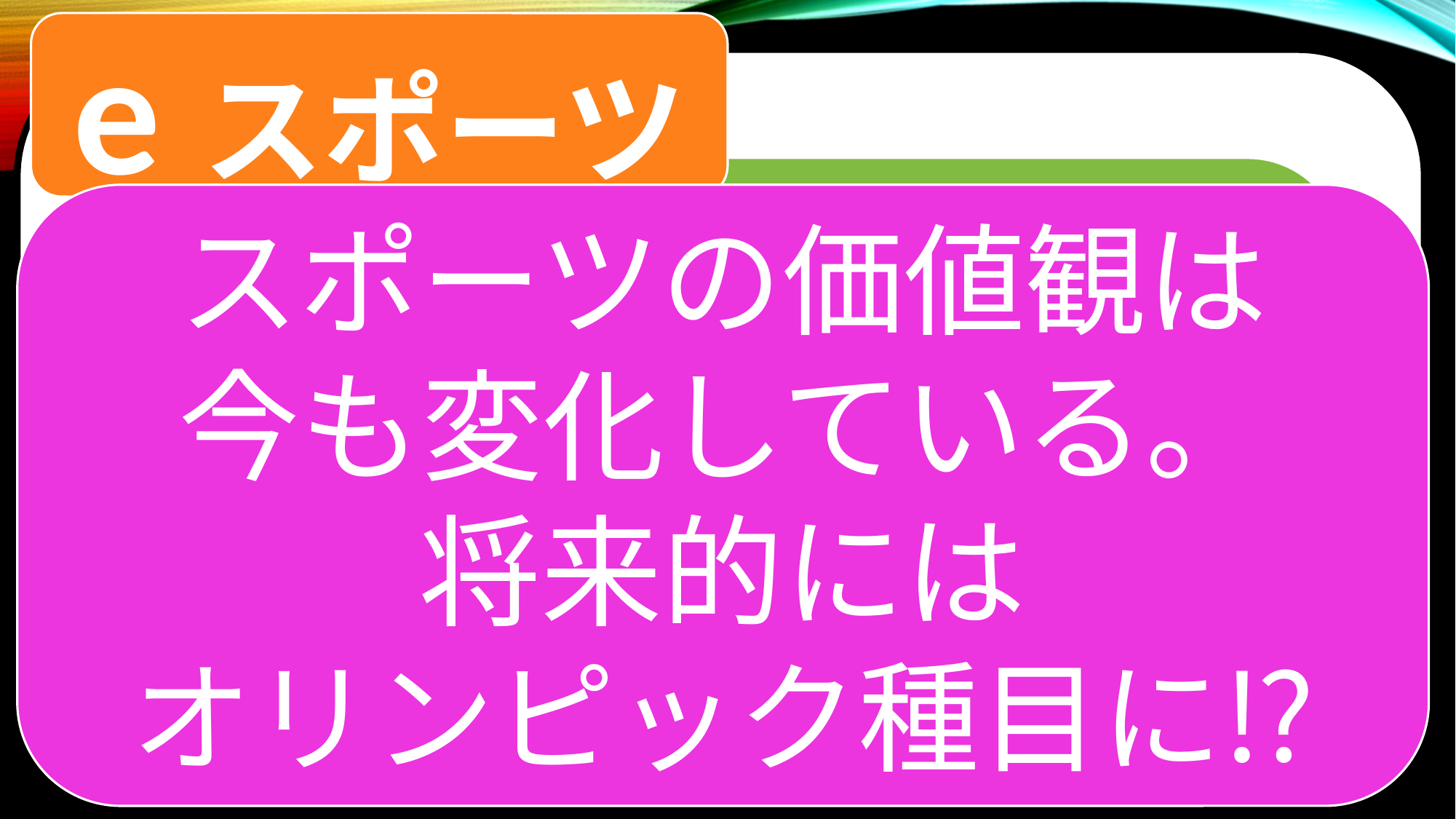

eスポーツ
e-スポーツの画像
#
アジア競技大会
（アジアのオリンピック）
正式種目決定‼
スポーツの価値観は
今も変化している。
将来的には
オリンピック種目に⁉